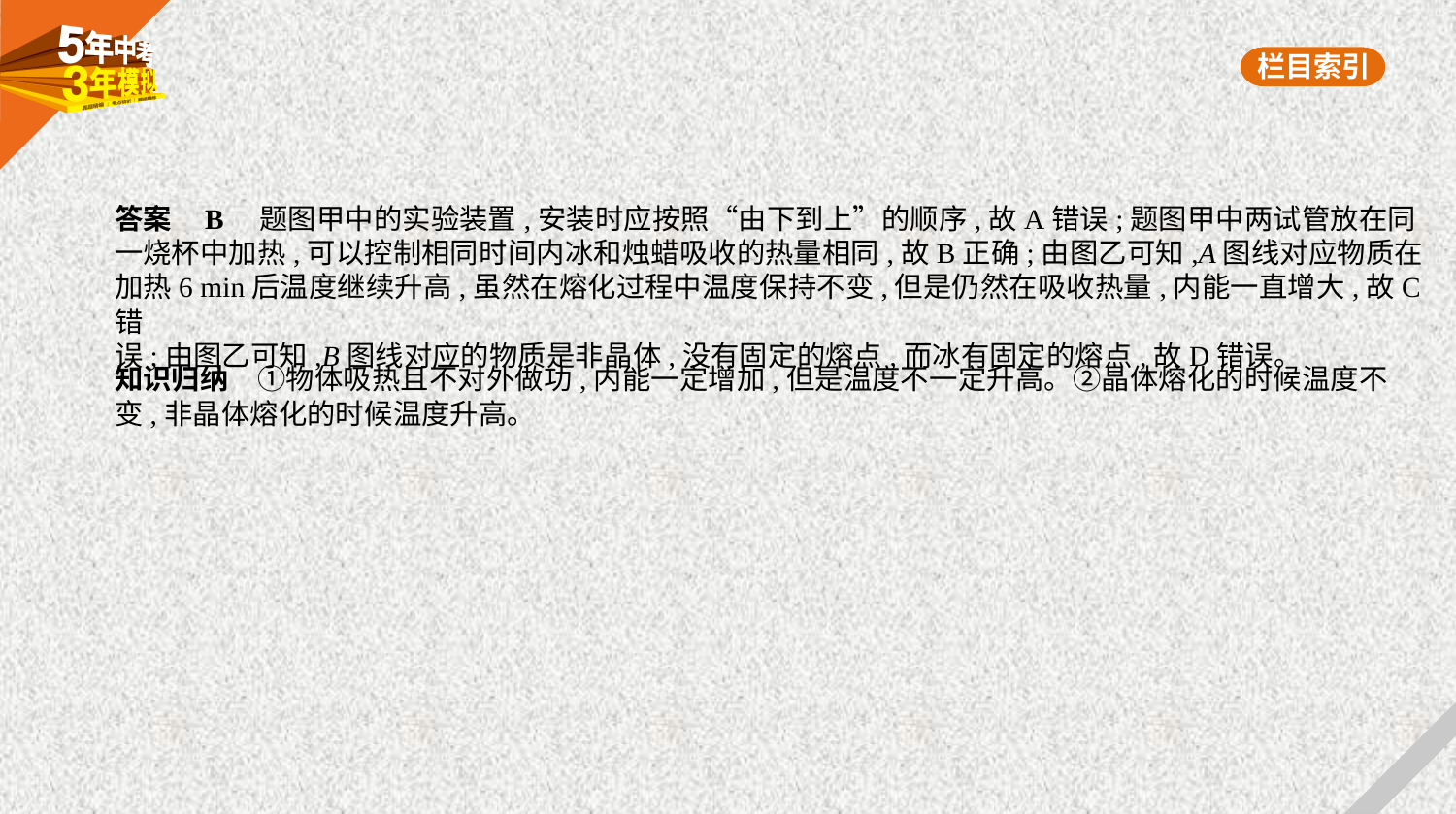

答案    B　题图甲中的实验装置,安装时应按照“由下到上”的顺序,故A错误;题图甲中两试管放在同
一烧杯中加热,可以控制相同时间内冰和烛蜡吸收的热量相同,故B正确;由图乙可知,A图线对应物质在
加热6 min后温度继续升高,虽然在熔化过程中温度保持不变,但是仍然在吸收热量,内能一直增大,故C错
误;由图乙可知,B图线对应的物质是非晶体,没有固定的熔点,而冰有固定的熔点,故D错误。
知识归纳　①物体吸热且不对外做功,内能一定增加,但是温度不一定升高。②晶体熔化的时候温度不
变,非晶体熔化的时候温度升高。